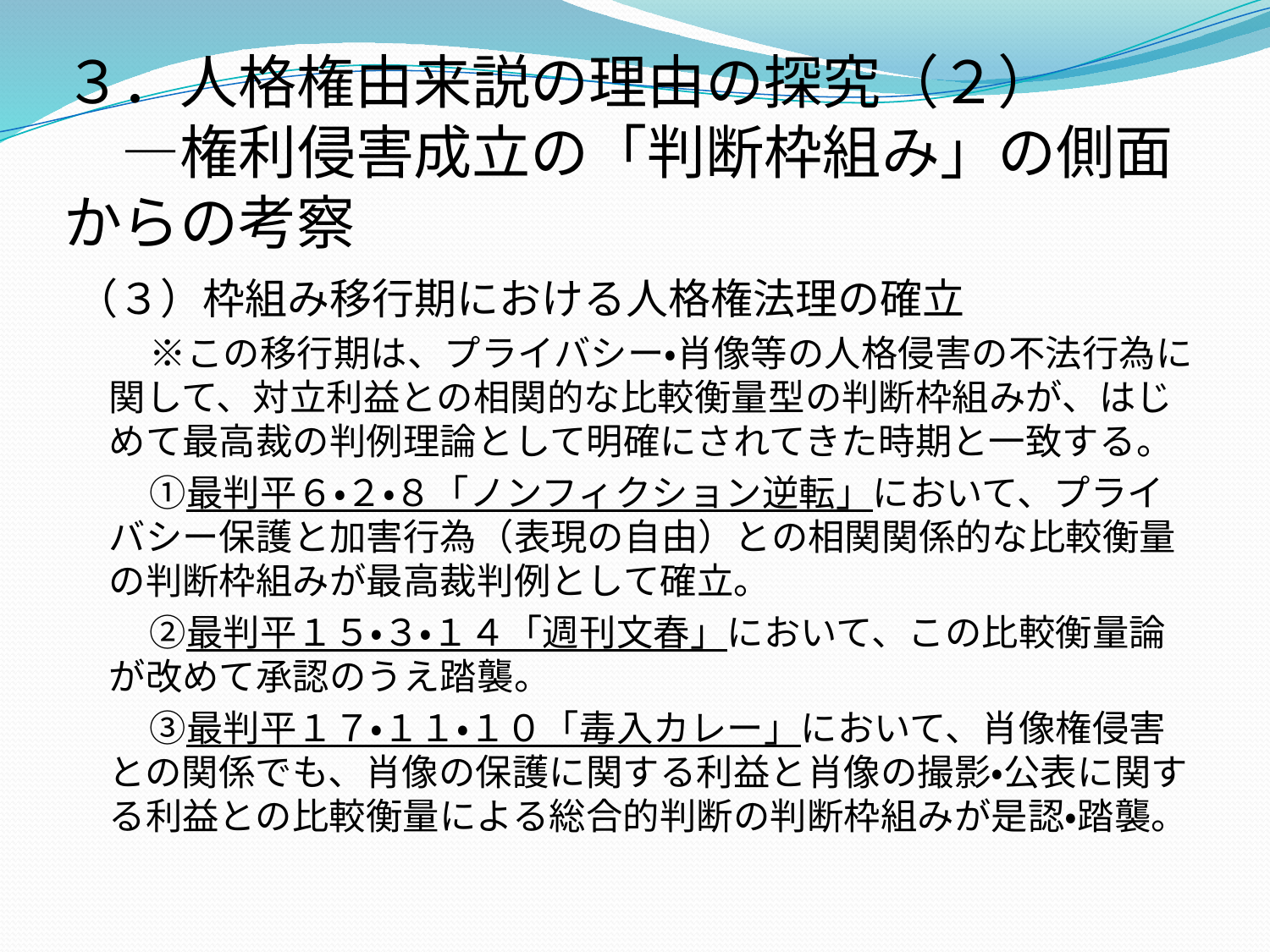

# ３．人格権由来説の理由の探究（２） 　―権利侵害成立の「判断枠組み」の側面からの考察
（３）枠組み移行期における人格権法理の確立
　　※この移行期は、プライバシー・肖像等の人格侵害の不法行為に関して、対立利益との相関的な比較衡量型の判断枠組みが、はじめて最高裁の判例理論として明確にされてきた時期と一致する。
　　①最判平６・２・８「ノンフィクション逆転」において、プライバシー保護と加害行為（表現の自由）との相関関係的な比較衡量の判断枠組みが最高裁判例として確立。
　　②最判平１５・３・１４「週刊文春」において、この比較衡量論が改めて承認のうえ踏襲。
　　③最判平１７・１１・１０「毒入カレー」において、肖像権侵害との関係でも、肖像の保護に関する利益と肖像の撮影・公表に関する利益との比較衡量による総合的判断の判断枠組みが是認・踏襲。